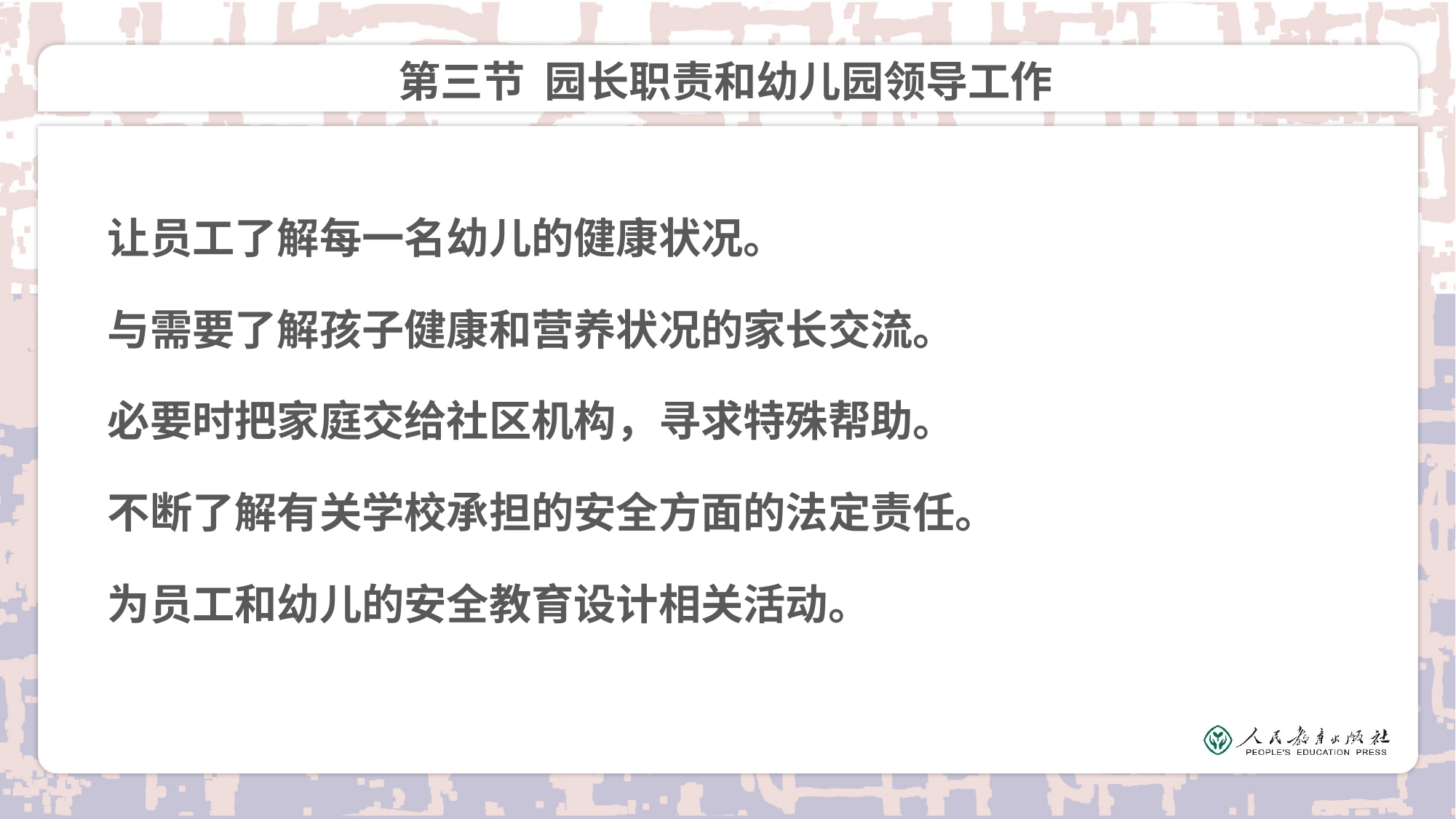

# 第三节  园长职责和幼儿园领导工作
让员工了解每一名幼儿的健康状况。
与需要了解孩子健康和营养状况的家长交流。
必要时把家庭交给社区机构，寻求特殊帮助。
不断了解有关学校承担的安全方面的法定责任。
为员工和幼儿的安全教育设计相关活动。